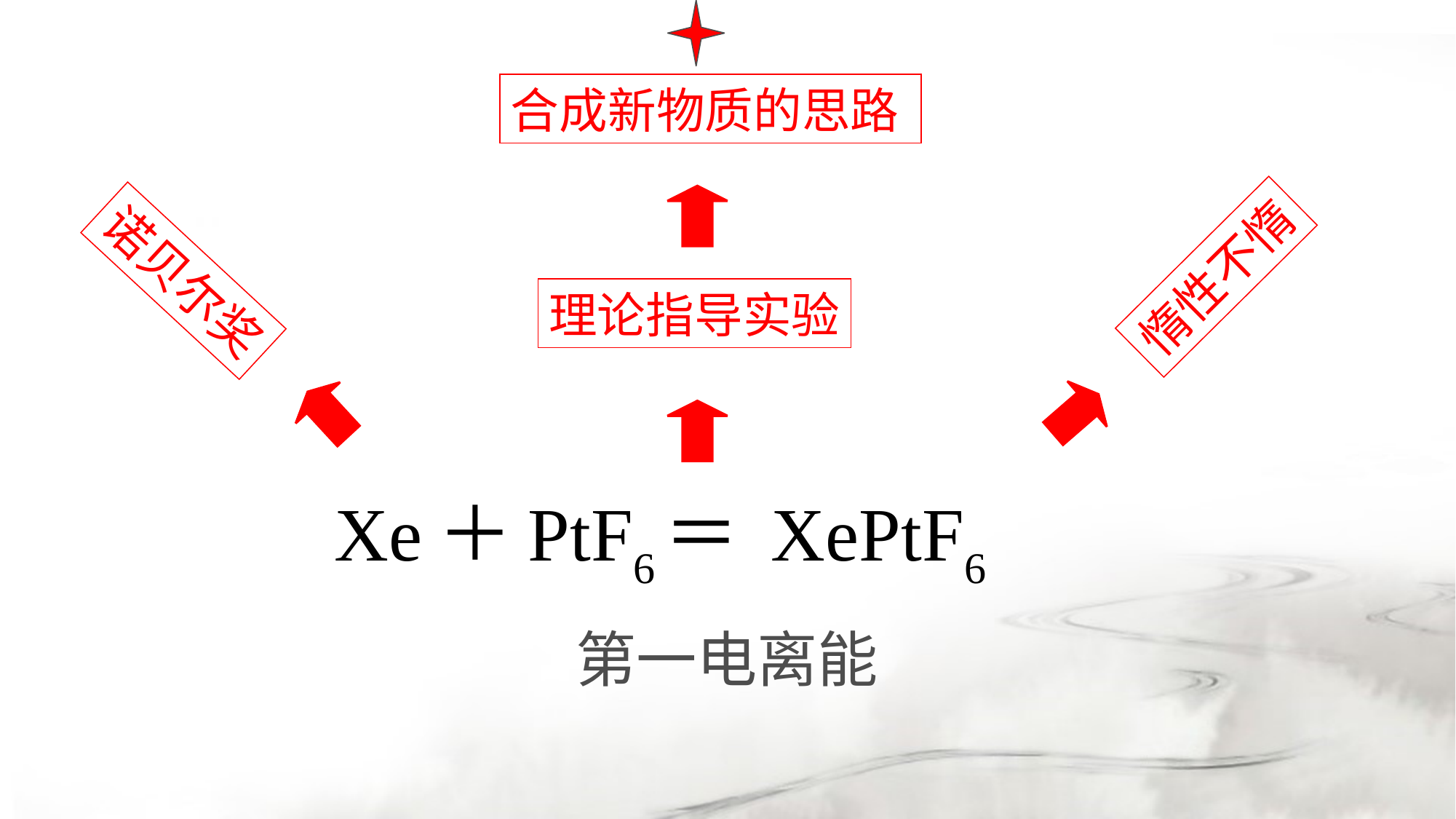

合成新物质的思路

惰性不惰
诺贝尔奖
理论指导实验

Xe＋PtF6＝ XePtF6
第一电离能